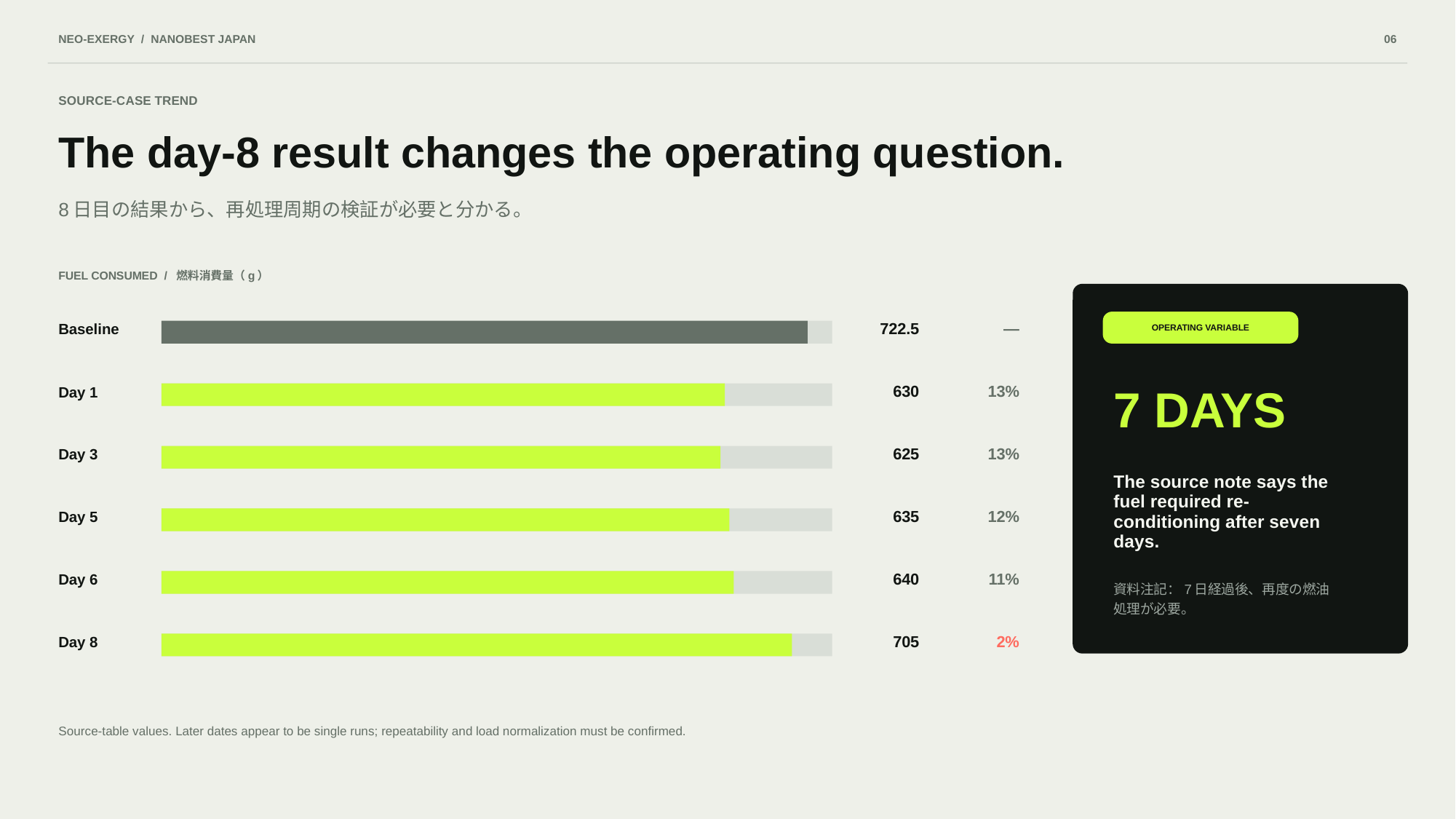

NEO-EXERGY  /  NANOBEST JAPAN
06

SOURCE-CASE TREND
The day-8 result changes the operating question.
8日目の結果から、再処理周期の検証が必要と分かる。
FUEL CONSUMED  /  燃料消費量（g）

722.5
—
Baseline
OPERATING VARIABLE

630
13%
7 DAYS
Day 1

625
13%
Day 3

The source note says the fuel required re-conditioning after seven days.
635
12%
Day 5

640
11%
Day 6

資料注記：7日経過後、再度の燃油処理が必要。
705
2%
Day 8

Source-table values. Later dates appear to be single runs; repeatability and load normalization must be confirmed.